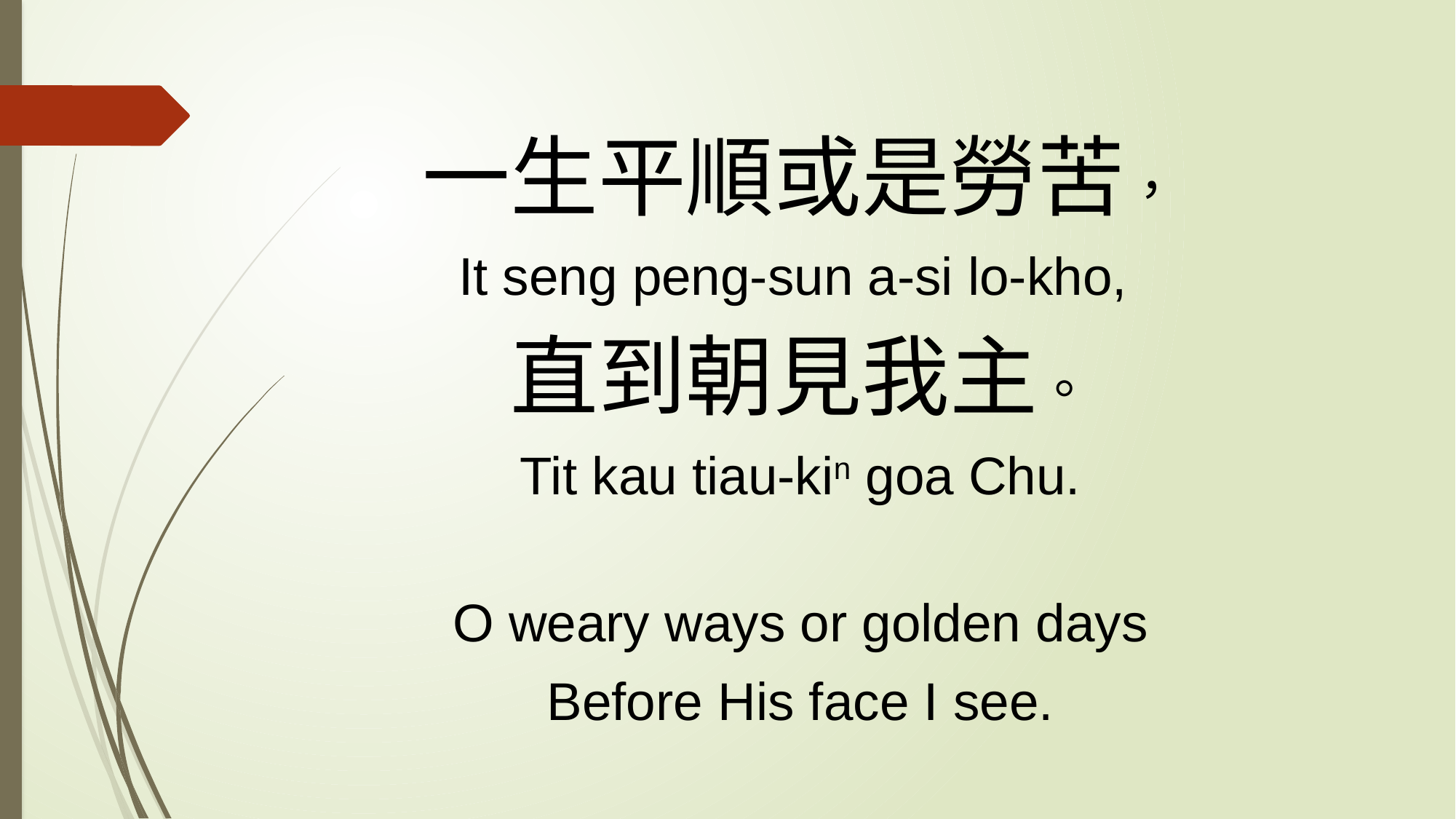

一生平順或是勞苦，
It seng peng-sun a-si lo-kho,
直到朝見我主。
Tit kau tiau-kin goa Chu.

O weary ways or golden days
Before His face I see.